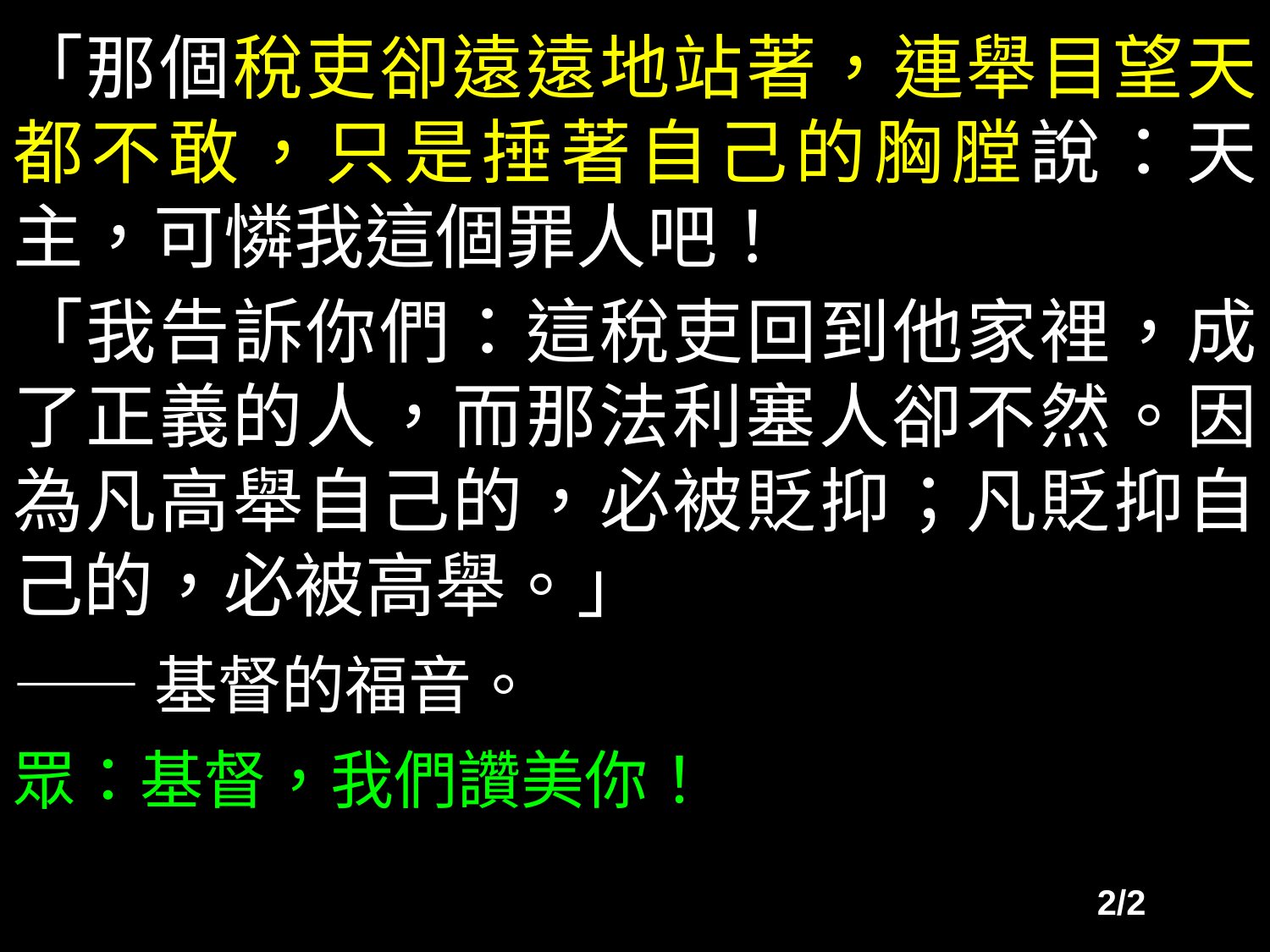

「那個稅吏卻遠遠地站著，連舉目望天都不敢，只是捶著自己的胸膛說：天主，可憐我這個罪人吧！
「我告訴你們：這稅吏回到他家裡，成了正義的人，而那法利塞人卻不然。因為凡高舉自己的，必被貶抑；凡貶抑自己的，必被高舉。」
——基督的福音。
眾：基督，我們讚美你！

2/2